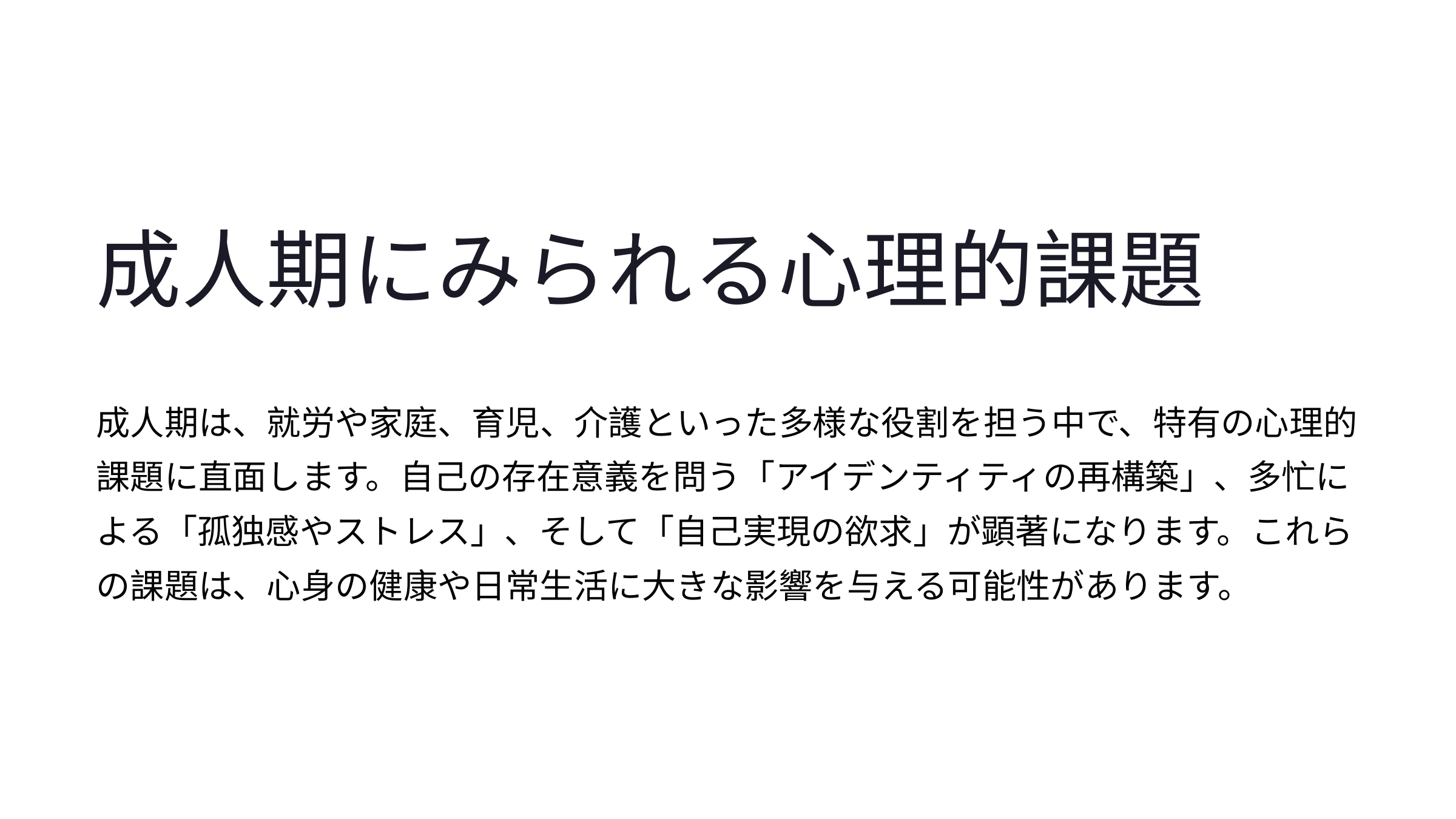

成人期にみられる心理的課題
成人期は、就労や家庭、育児、介護といった多様な役割を担う中で、特有の心理的課題に直面します。自己の存在意義を問う「アイデンティティの再構築」、多忙による「孤独感やストレス」、そして「自己実現の欲求」が顕著になります。これらの課題は、心身の健康や日常生活に大きな影響を与える可能性があります。